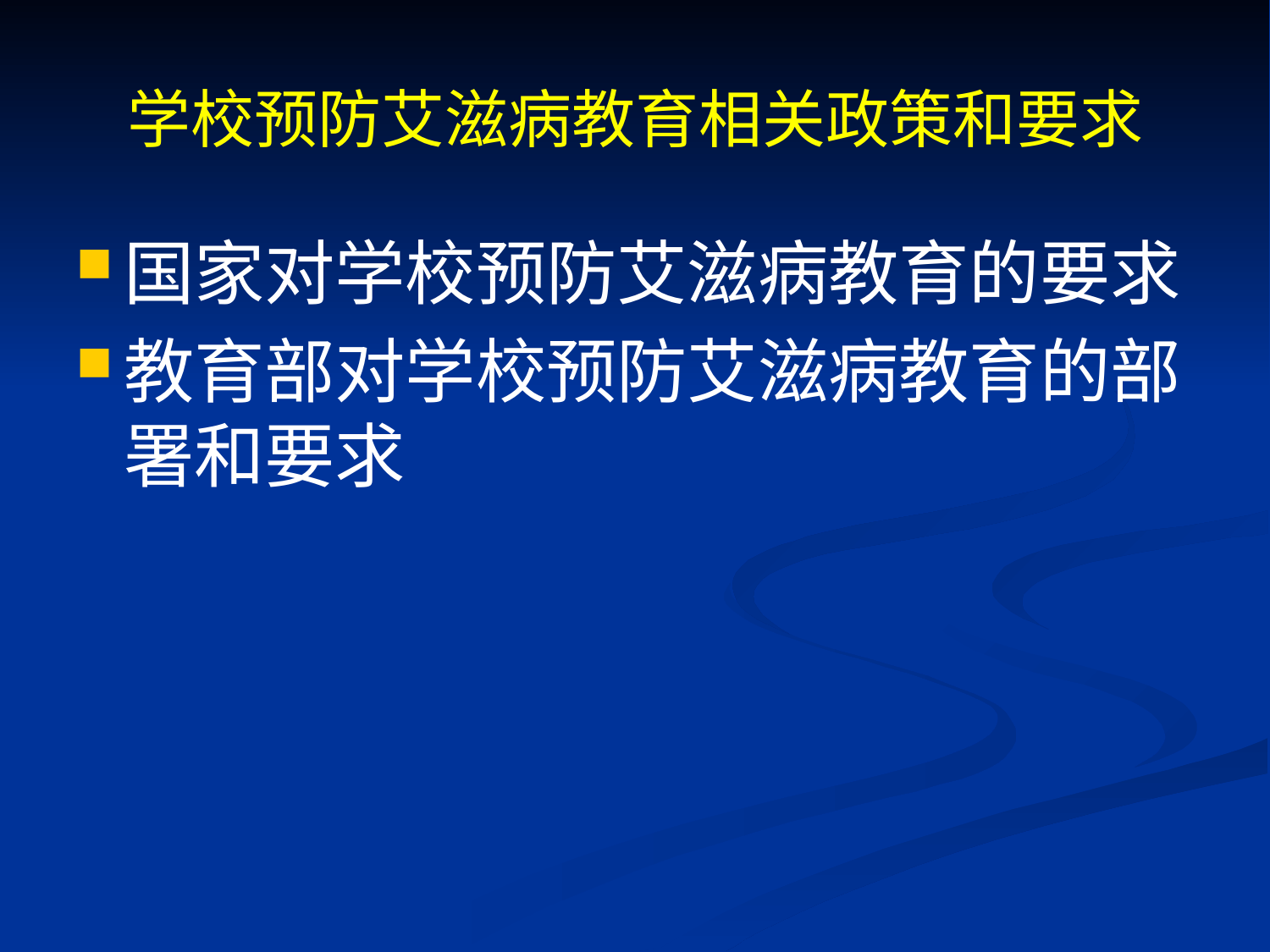

# 学校预防艾滋病教育相关政策和要求
国家对学校预防艾滋病教育的要求
教育部对学校预防艾滋病教育的部署和要求